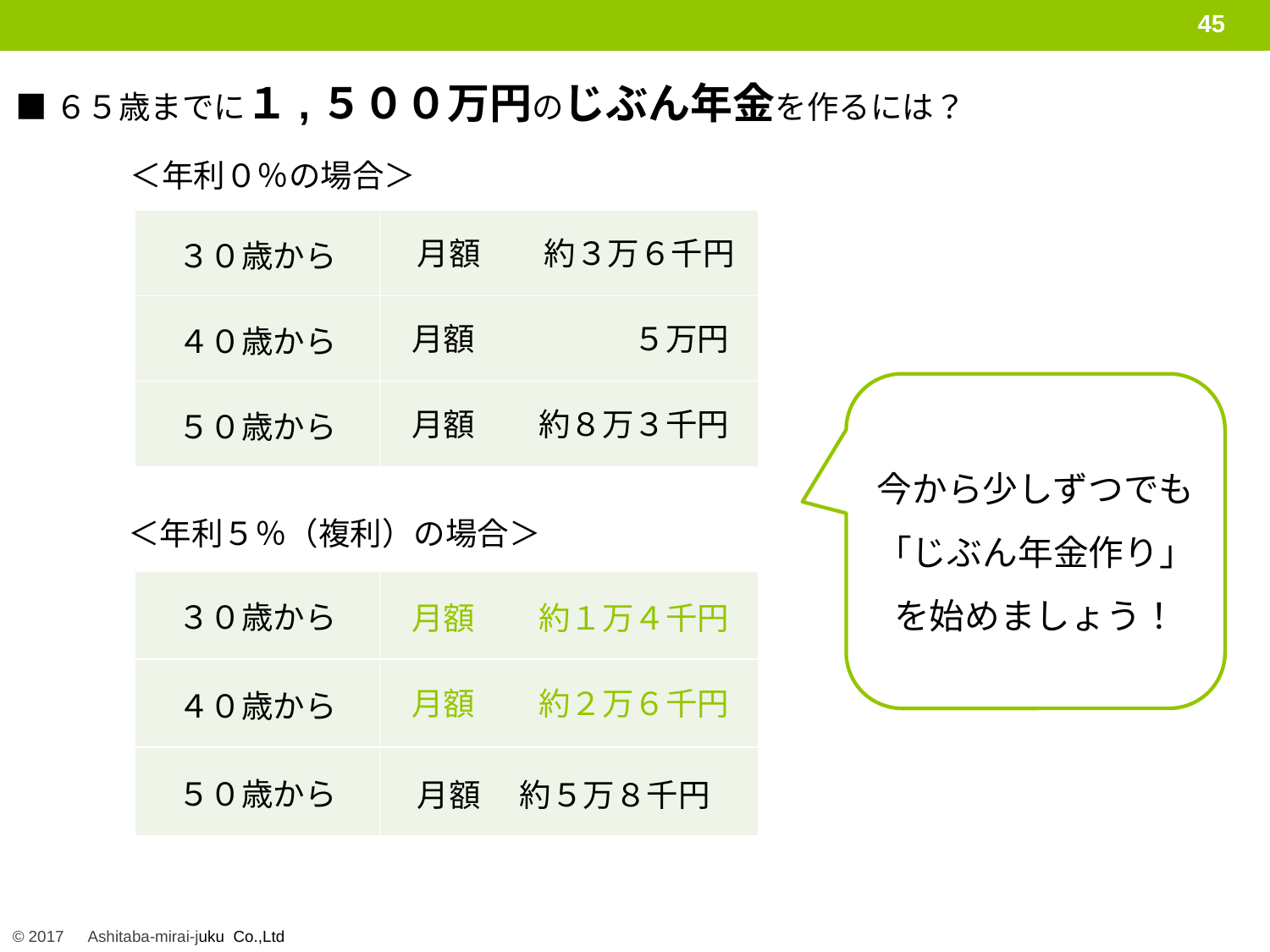

45
■６５歳までに１,５００万円のじぶん年金を作るには？
＜年利０％の場合＞
| ３０歳から |  |
| --- | --- |
| ４０歳から |  |
| ５０歳から |  |
月額　　約３万６千円
月額　　　　　５万円
今から少しずつでも
「じぶん年金作り」
を始めましょう！
月額　　約８万３千円
＜年利５％（複利）の場合＞
| ３０歳から |  |
| --- | --- |
| ４０歳から |  |
| ５０歳から |  |
月額　　約１万４千円
月額　　約２万６千円
月額　 約５万８千円
© 2017　Ashitaba-mirai-juku  Co.,Ltd